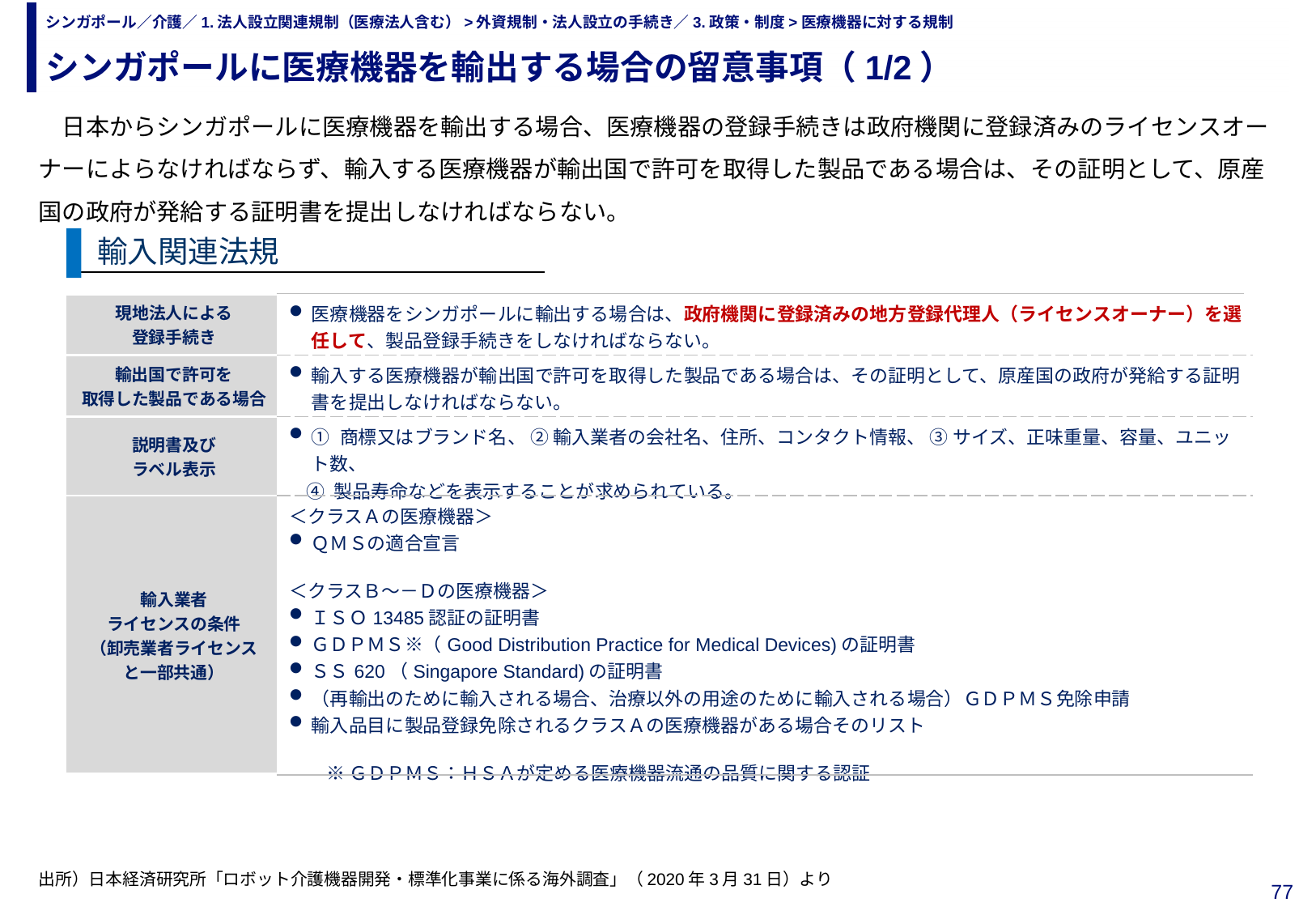

シンガポールに医療機器を輸出する場合の留意事項（1/2）
# シンガポール／介護／1.法人設立関連規制（医療法人含む）>外資規制・法人設立の手続き／3.政策・制度>医療機器に対する規制
　日本からシンガポールに医療機器を輸出する場合、医療機器の登録手続きは政府機関に登録済みのライセンスオーナーによらなければならず、輸入する医療機器が輸出国で許可を取得した製品である場合は、その証明として、原産国の政府が発給する証明書を提出しなければならない。
輸入関連法規

| 現地法人による 登録手続き | 医療機器をシンガポールに輸出する場合は、政府機関に登録済みの地方登録代理人（ライセンスオーナー）を選任して、製品登録手続きをしなければならない。 |
| --- | --- |
| 輸出国で許可を 取得した製品である場合 | 輸入する医療機器が輸出国で許可を取得した製品である場合は、その証明として、原産国の政府が発給する証明書を提出しなければならない。 |
| 説明書及び ラベル表示 | ① 商標又はブランド名、 ② 輸入業者の会社名、住所、コンタクト情報、 ③ サイズ、正味重量、容量、ユニット数、 ④ 製品寿命などを表示することが求められている。 |
| 輸入業者 ライセンスの条件 （卸売業者ライセンス と一部共通） | ＜クラスＡの医療機器＞ ＱＭＳの適合宣言 ＜クラスＢ～－Ｄの医療機器＞ ＩＳＯ13485認証の証明書 ＧＤＰＭＳ※（Good Distribution Practice for Medical Devices)の証明書 ＳＳ620（Singapore Standard)の証明書 （再輸出のために輸入される場合、治療以外の用途のために輸入される場合）ＧＤＰＭＳ免除申請 輸入品目に製品登録免除されるクラスＡの医療機器がある場合そのリスト 　　※ ＧＤＰＭＳ：ＨＳＡが定める医療機器流通の品質に関する認証 |
出所）日本経済研究所「ロボット介護機器開発・標準化事業に係る海外調査」（2020年3月31日）より